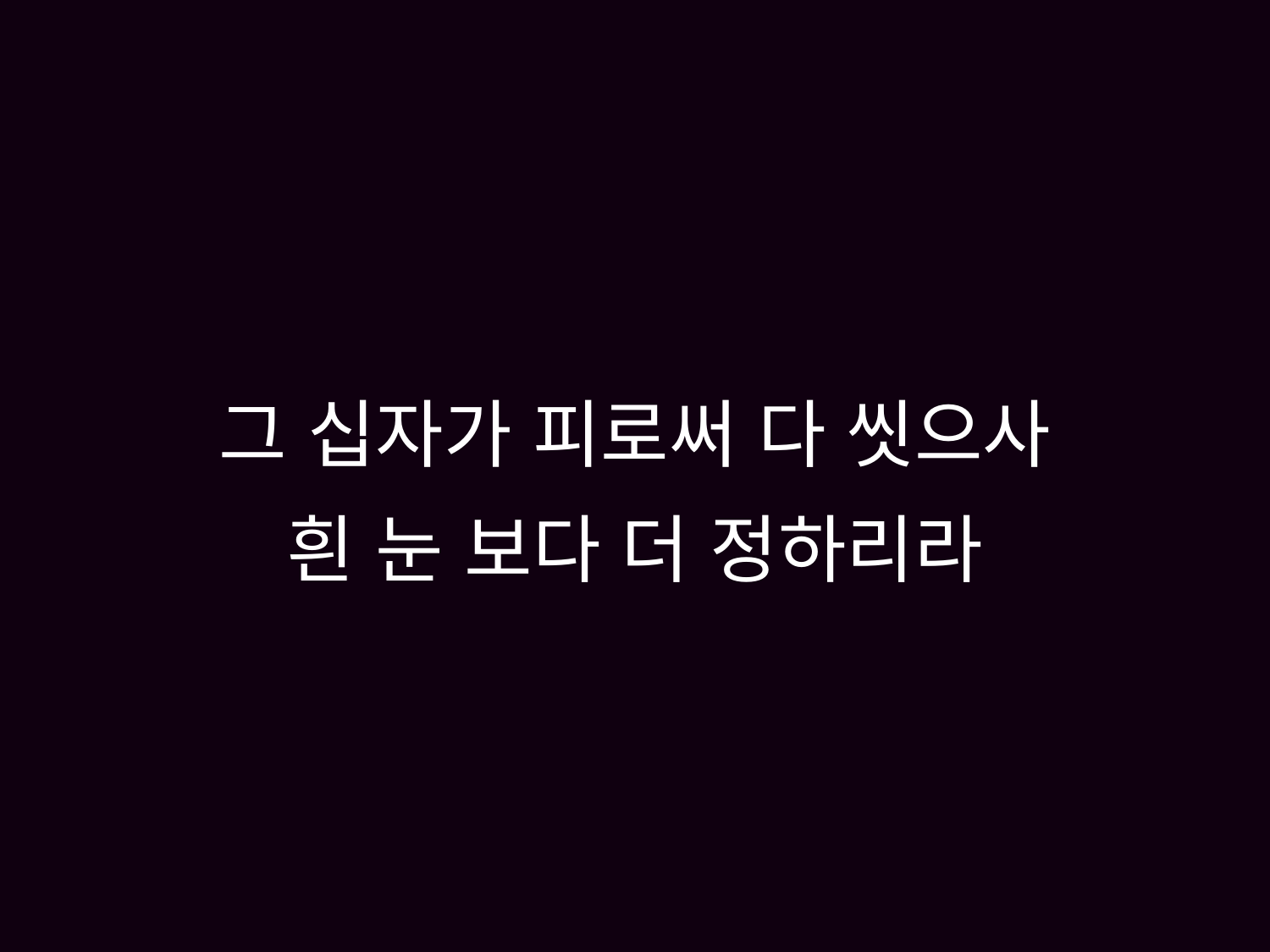

# 그 십자가 피로써 다 씻으사 흰 눈 보다 더 정하리라